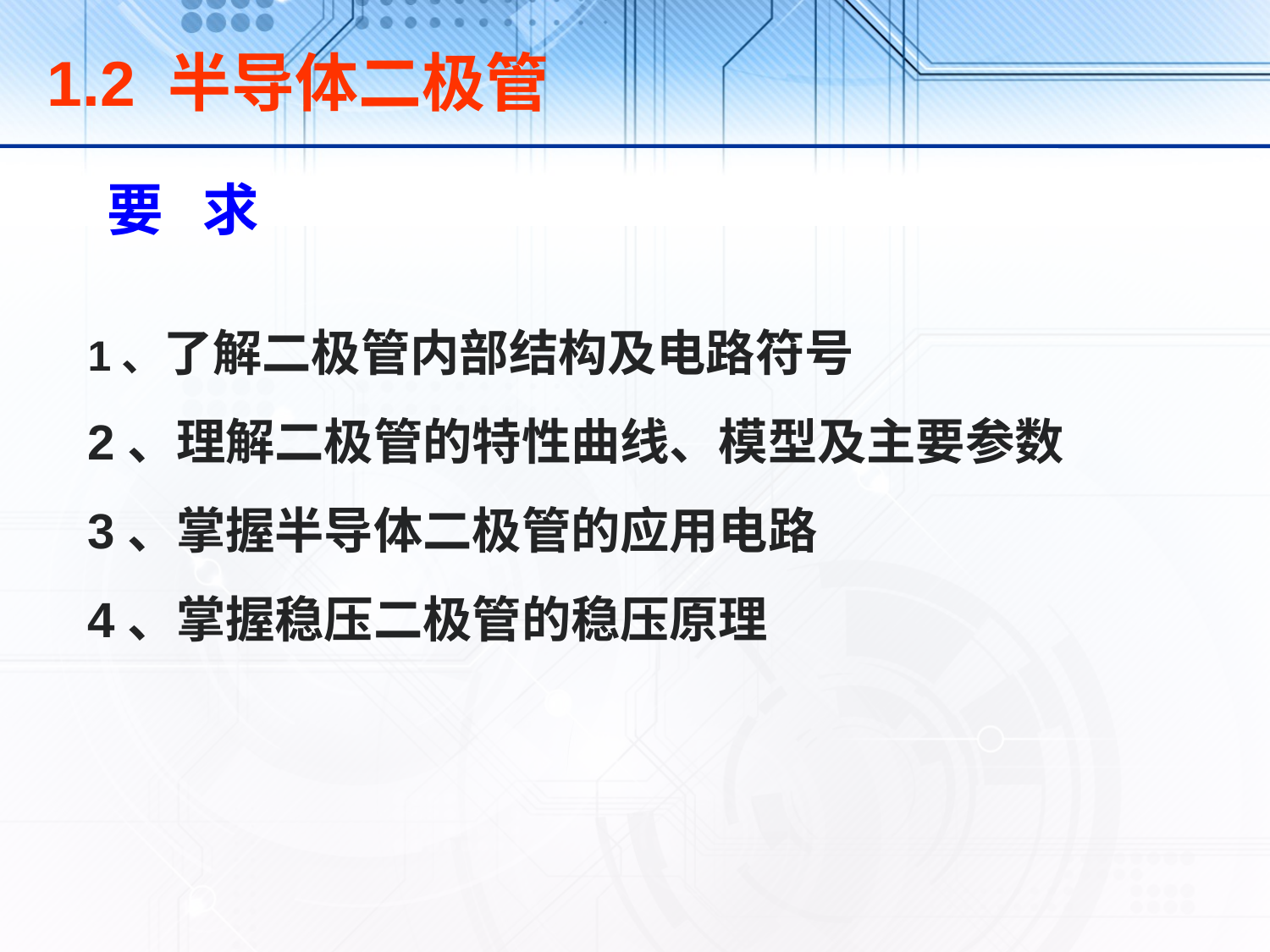

1.2 半导体二极管

要   求
1、了解二极管内部结构及电路符号
2、理解二极管的特性曲线、模型及主要参数
3、掌握半导体二极管的应用电路
4、掌握稳压二极管的稳压原理